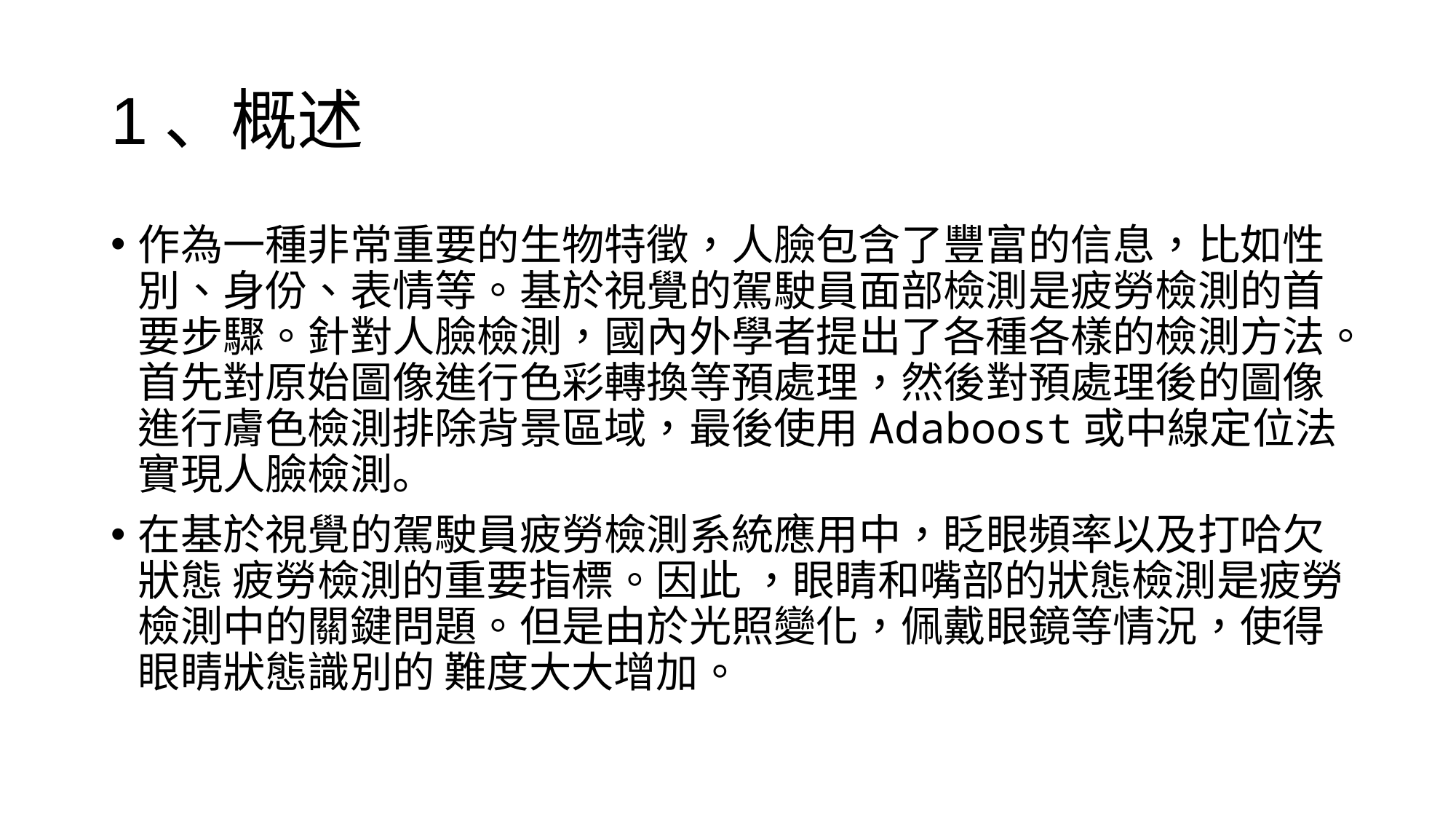

# 1、概述
作為一種非常重要的生物特徵，人臉包含了豐富的信息，比如性別、身份、表情等。基於視覺的駕駛員面部檢測是疲勞檢測的首要步驟。針對人臉檢測，國內外學者提出了各種各樣的檢測方法。首先對原始圖像進行色彩轉換等預處理，然後對預處理後的圖像進行膚色檢測排除背景區域，最後使用Adaboost或中線定位法實現人臉檢測。
在基於視覺的駕駛員疲勞檢測系統應用中，眨眼頻率以及打哈欠狀態 疲勞檢測的重要指標。因此 ，眼睛和嘴部的狀態檢測是疲勞檢測中的關鍵問題。但是由於光照變化，佩戴眼鏡等情況，使得眼睛狀態識別的 難度大大增加。